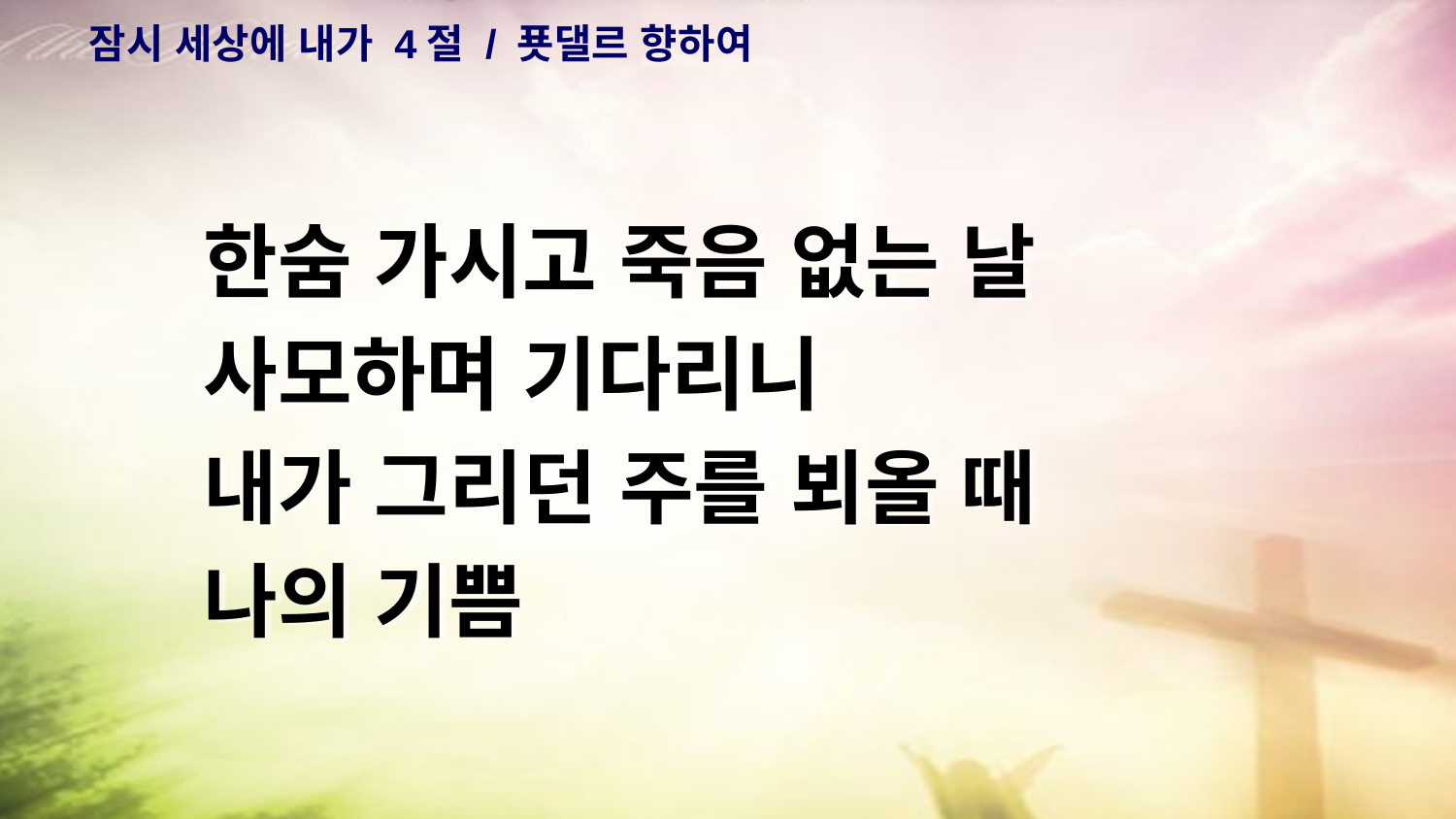

# 잠시 세상에 내가 4절 / 푯댈르 향하여
한숨 가시고 죽음 없는 날
사모하며 기다리니
내가 그리던 주를 뵈올 때
나의 기쁨